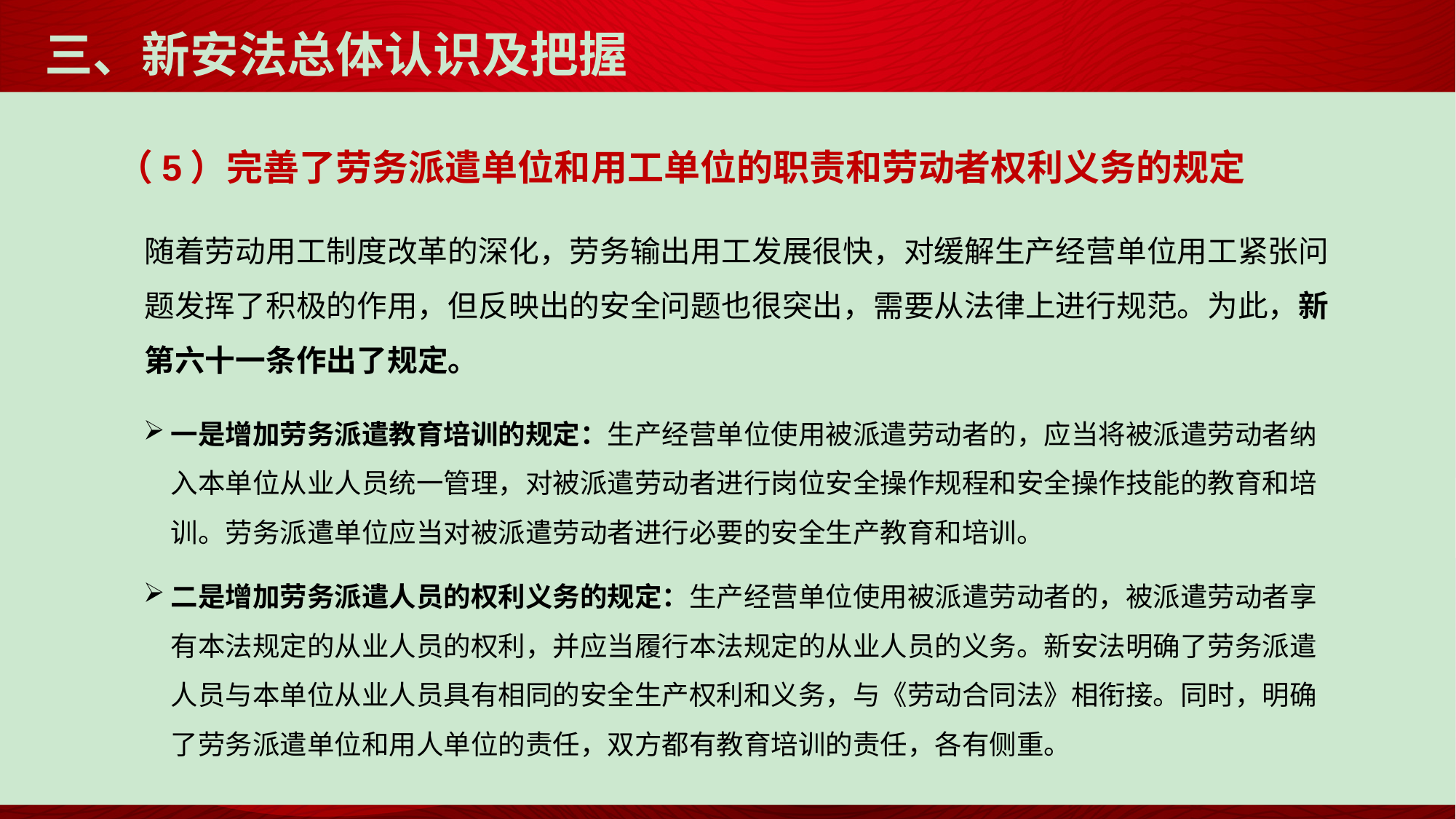

# 三、新安法总体认识及把握
（5）完善了劳务派遣单位和用工单位的职责和劳动者权利义务的规定
随着劳动用工制度改革的深化，劳务输出用工发展很快，对缓解生产经营单位用工紧张问题发挥了积极的作用，但反映出的安全问题也很突出，需要从法律上进行规范。为此，新第六十一条作出了规定。
一是增加劳务派遣教育培训的规定：生产经营单位使用被派遣劳动者的，应当将被派遣劳动者纳入本单位从业人员统一管理，对被派遣劳动者进行岗位安全操作规程和安全操作技能的教育和培训。劳务派遣单位应当对被派遣劳动者进行必要的安全生产教育和培训。
二是增加劳务派遣人员的权利义务的规定：生产经营单位使用被派遣劳动者的，被派遣劳动者享有本法规定的从业人员的权利，并应当履行本法规定的从业人员的义务。新安法明确了劳务派遣人员与本单位从业人员具有相同的安全生产权利和义务，与《劳动合同法》相衔接。同时，明确了劳务派遣单位和用人单位的责任，双方都有教育培训的责任，各有侧重。